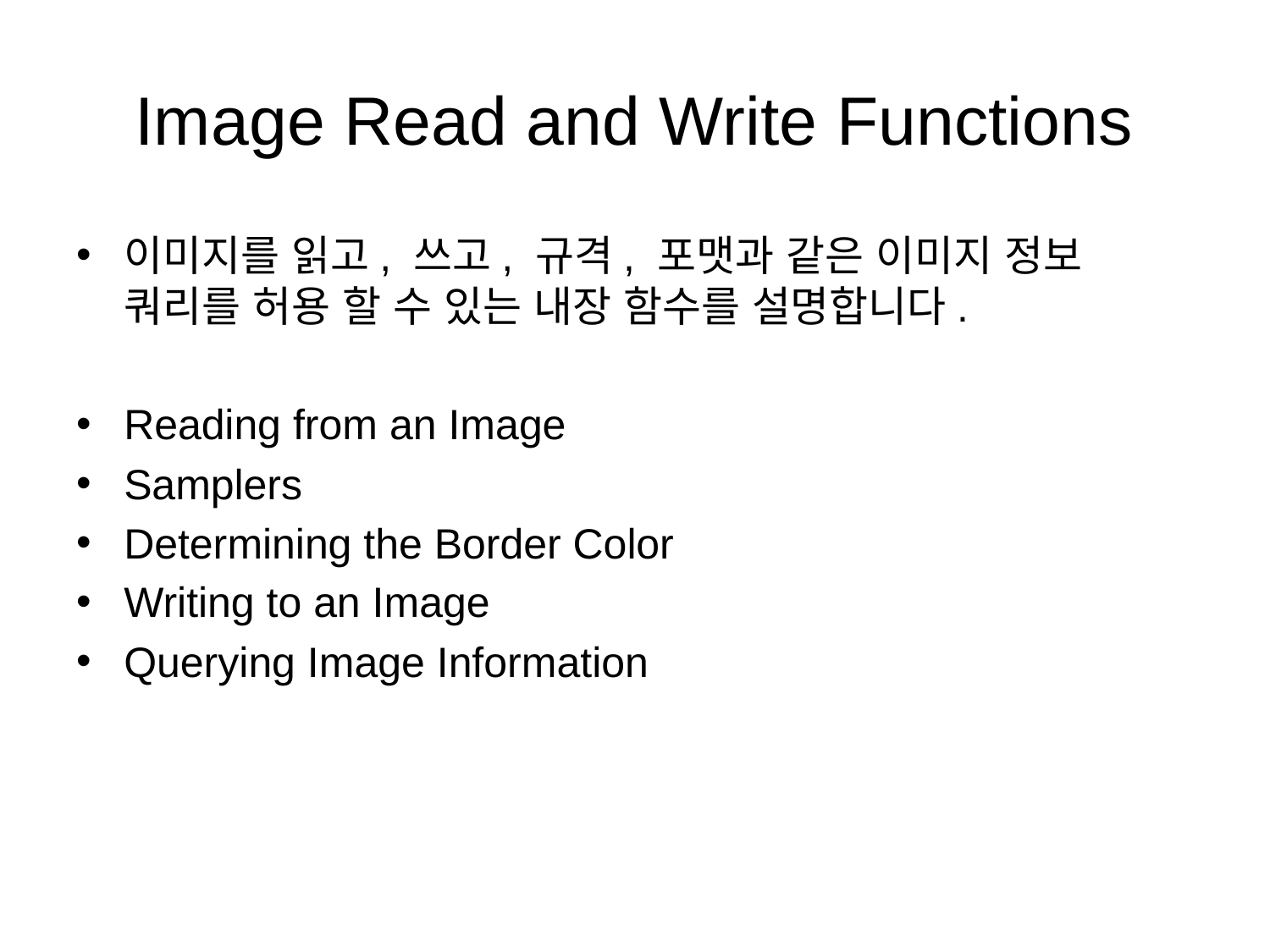

# Image Read and Write Functions
이미지를 읽고, 쓰고, 규격, 포맷과 같은 이미지 정보 쿼리를 허용 할 수 있는 내장 함수를 설명합니다.

Reading from an Image
Samplers
Determining the Border Color
Writing to an Image
Querying Image Information